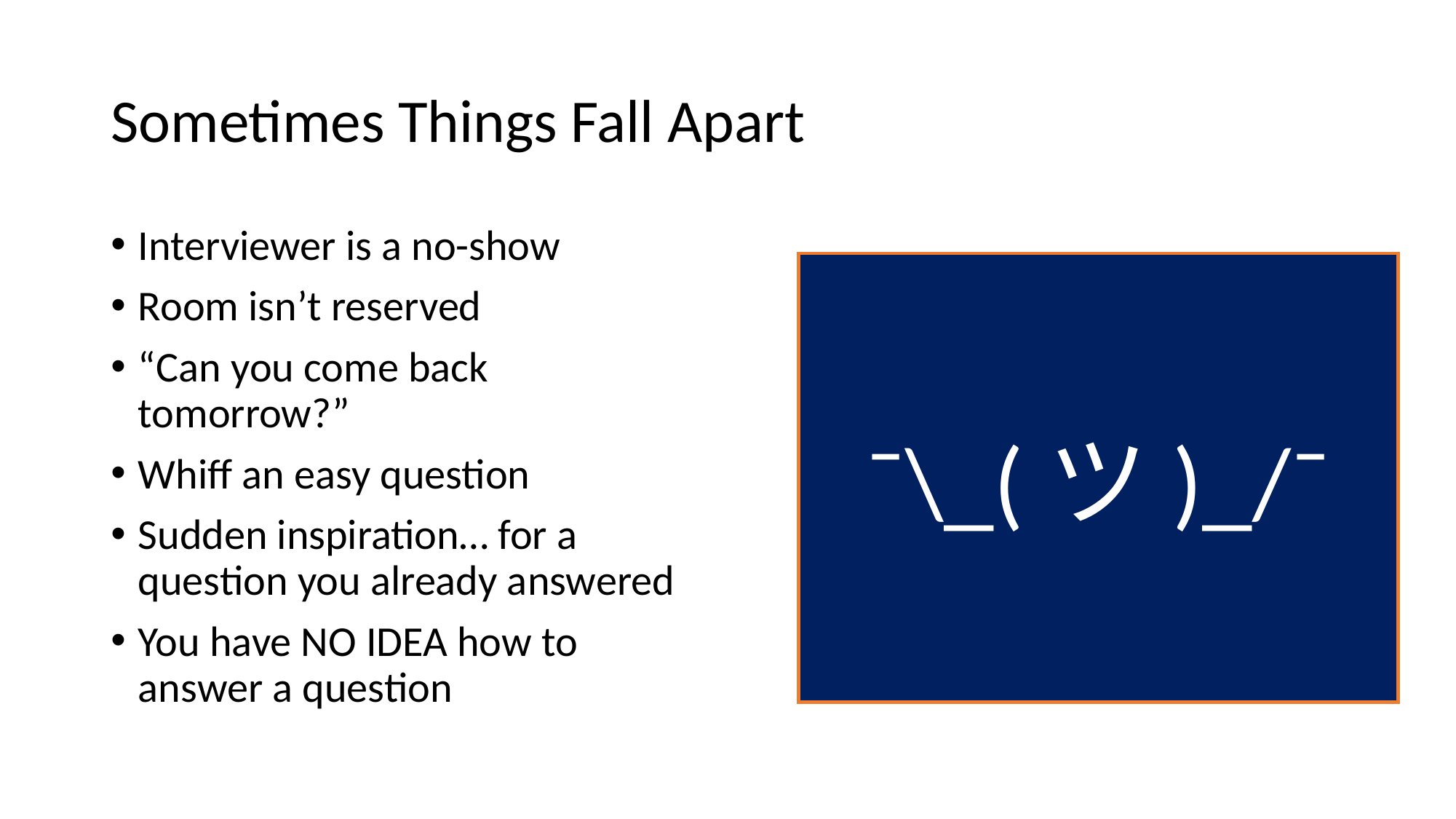

# Sometimes Things Fall Apart
Interviewer is a no-show
Room isn’t reserved
“Can you come back tomorrow?”
Whiff an easy question
Sudden inspiration… for a question you already answered
You have NO IDEA how to answer a question

¯\_(ツ)_/¯